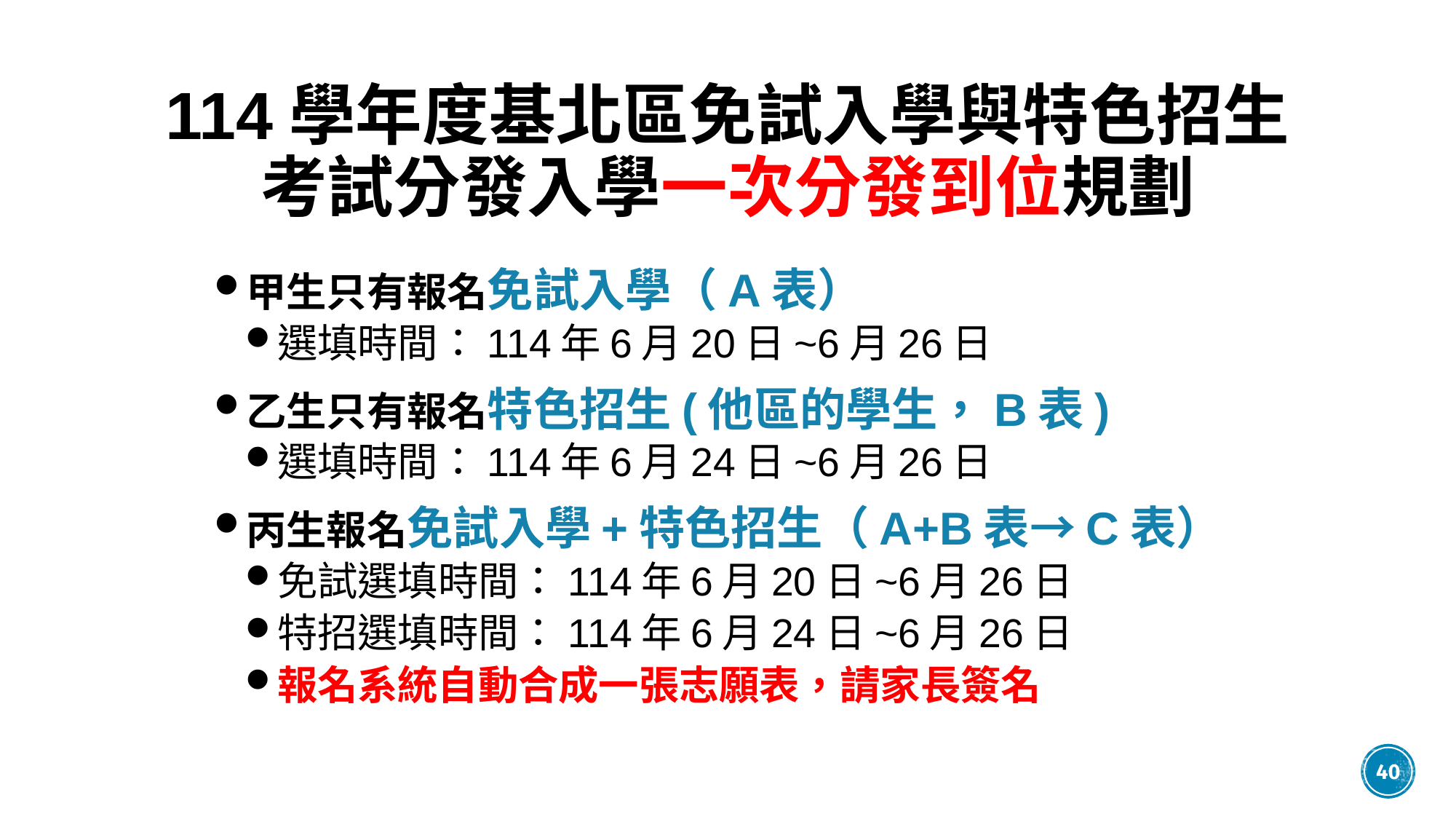

# 114學年度基北區免試入學與特色招生考試分發入學一次分發到位規劃
甲生只有報名免試入學（A表）
選填時間：114年6月20日~6月26日
乙生只有報名特色招生(他區的學生，B表)
選填時間：114年6月24日~6月26日
丙生報名免試入學+特色招生（A+B表→C表）
免試選填時間：114年6月20日~6月26日
特招選填時間：114年6月24日~6月26日
報名系統自動合成一張志願表，請家長簽名
40